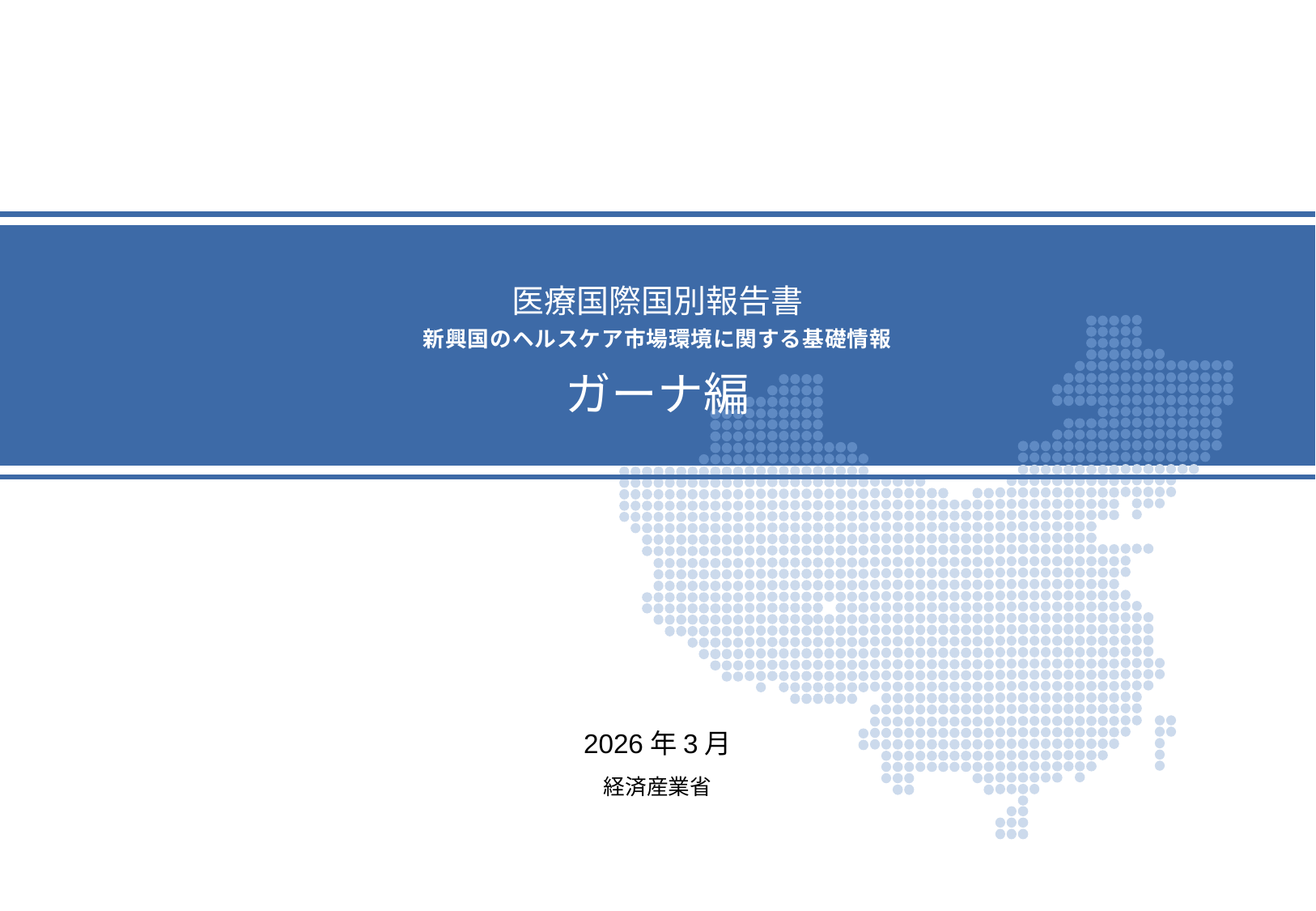

医療国際国別報告書
新興国のヘルスケア市場環境に関する基礎情報
ガーナ編
2026年3月
経済産業省